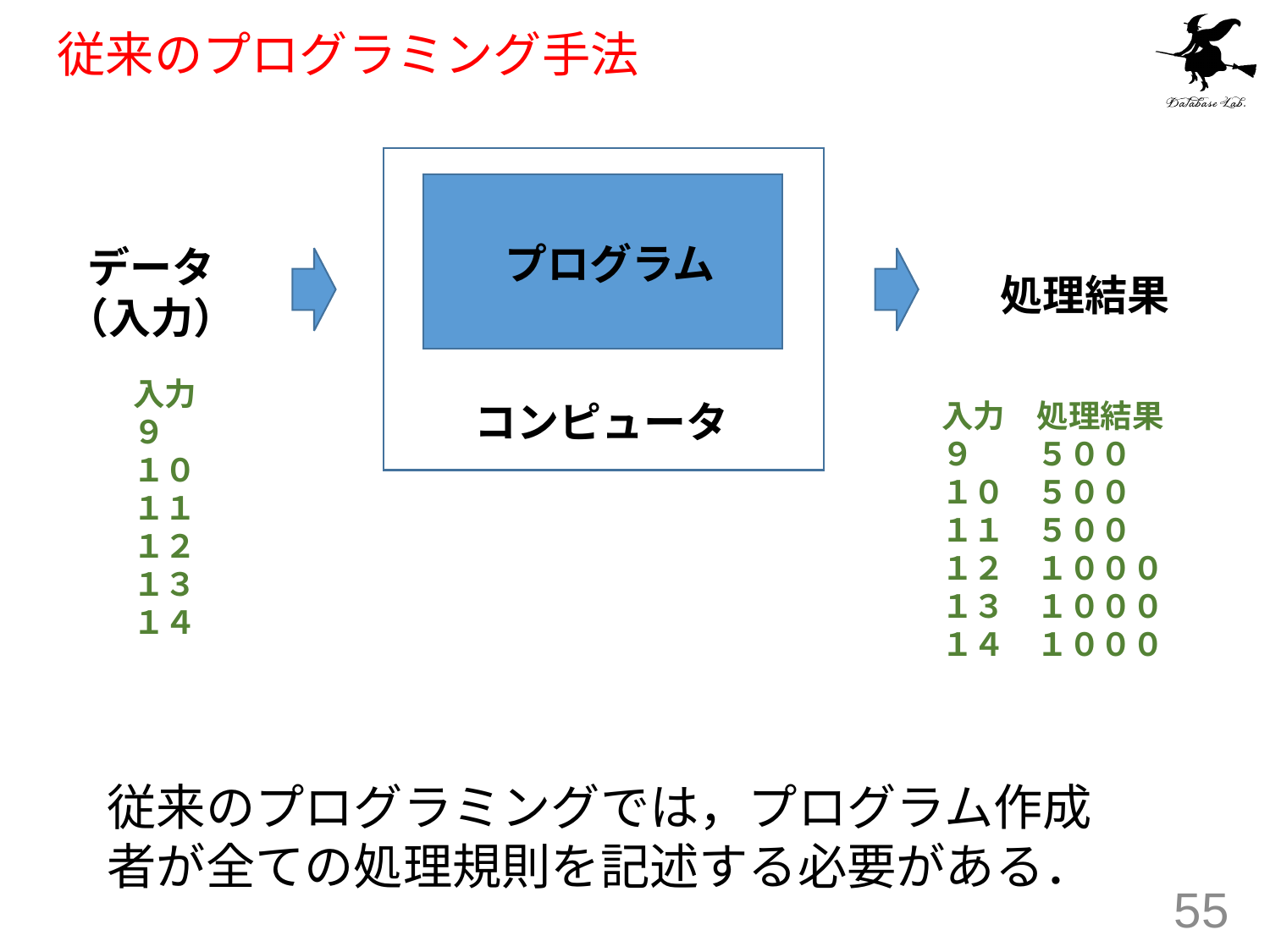

# 従来のプログラミング手法

プログラム
データ
（入力）

処理結果
入力
９
１０
１１
１２
１３
１４
コンピュータ
入力　処理結果
９　　５００
１０　５００
１１　５００
１２　１０００
１３　１０００
１４　１０００
従来のプログラミングでは，プログラム作成者が全ての処理規則を記述する必要がある．
55